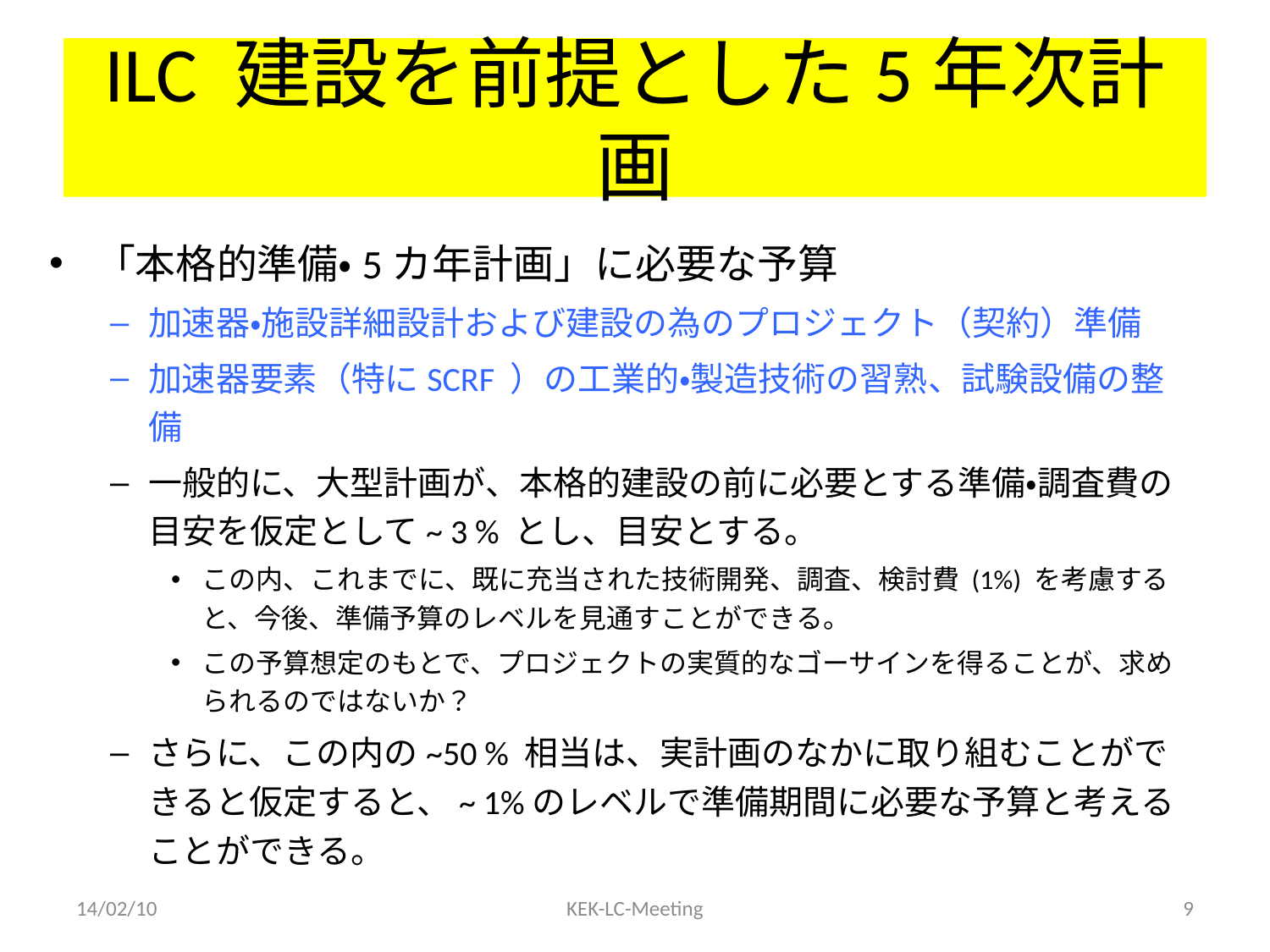

# ILC 建設を前提とした5年次計画
「本格的準備・5カ年計画」に必要な予算
加速器・施設詳細設計および建設の為のプロジェクト（契約）準備
加速器要素（特にSCRF ）の工業的・製造技術の習熟、試験設備の整備
一般的に、大型計画が、本格的建設の前に必要とする準備・調査費の目安を仮定として~ 3 % とし、目安とする。
この内、これまでに、既に充当された技術開発、調査、検討費 (1%) を考慮すると、今後、準備予算のレベルを見通すことができる。
この予算想定のもとで、プロジェクトの実質的なゴーサインを得ることが、求められるのではないか？
さらに、この内の~50 % 相当は、実計画のなかに取り組むことができると仮定すると、~ 1%のレベルで準備期間に必要な予算と考えることができる。

14/02/10
KEK-LC-Meeting
9